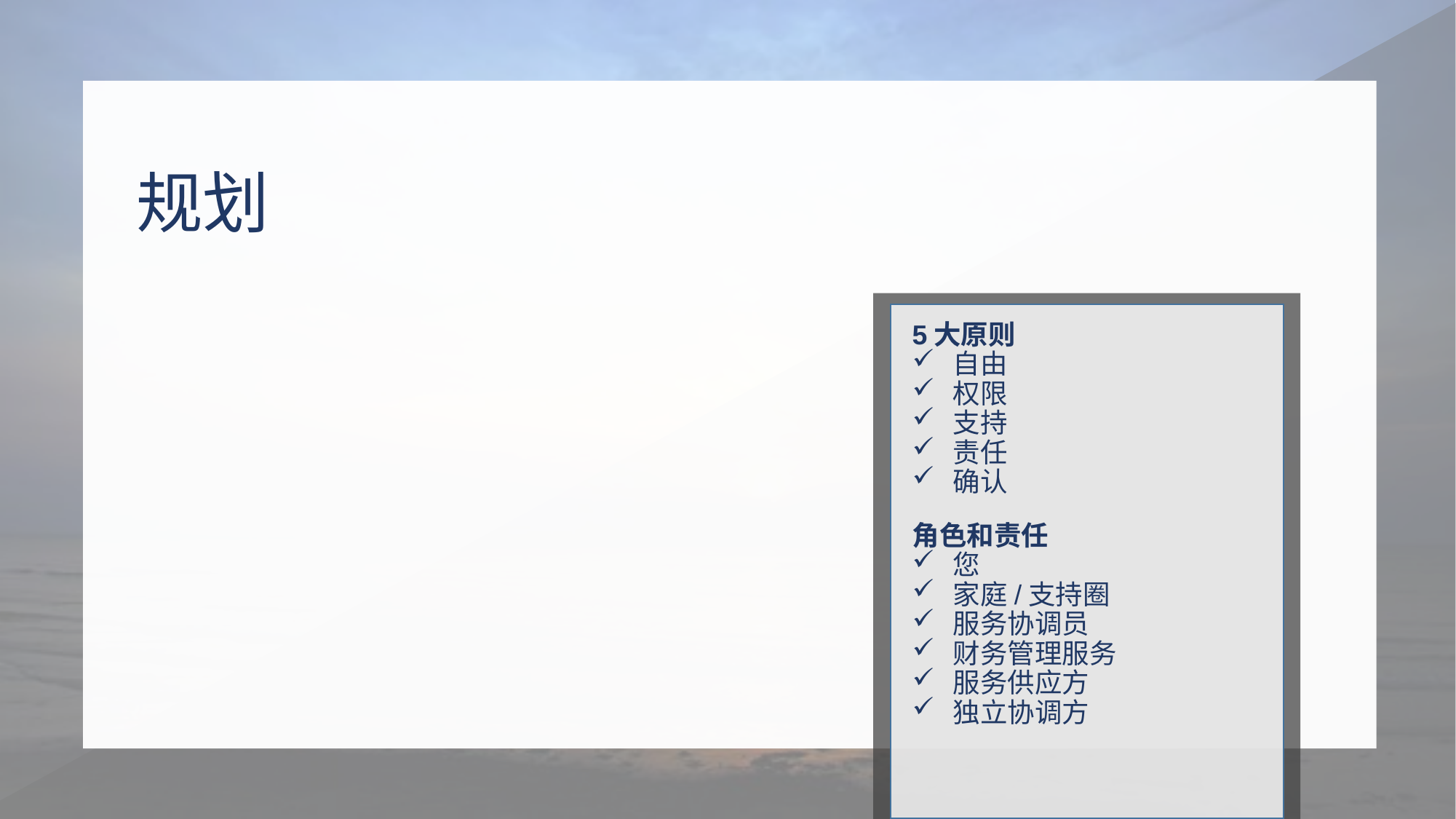

# 规划

5大原则
自由
权限
支持
责任
确认
角色和责任
您
家庭/支持圈
服务协调员
财务管理服务
服务供应方
独立协调方